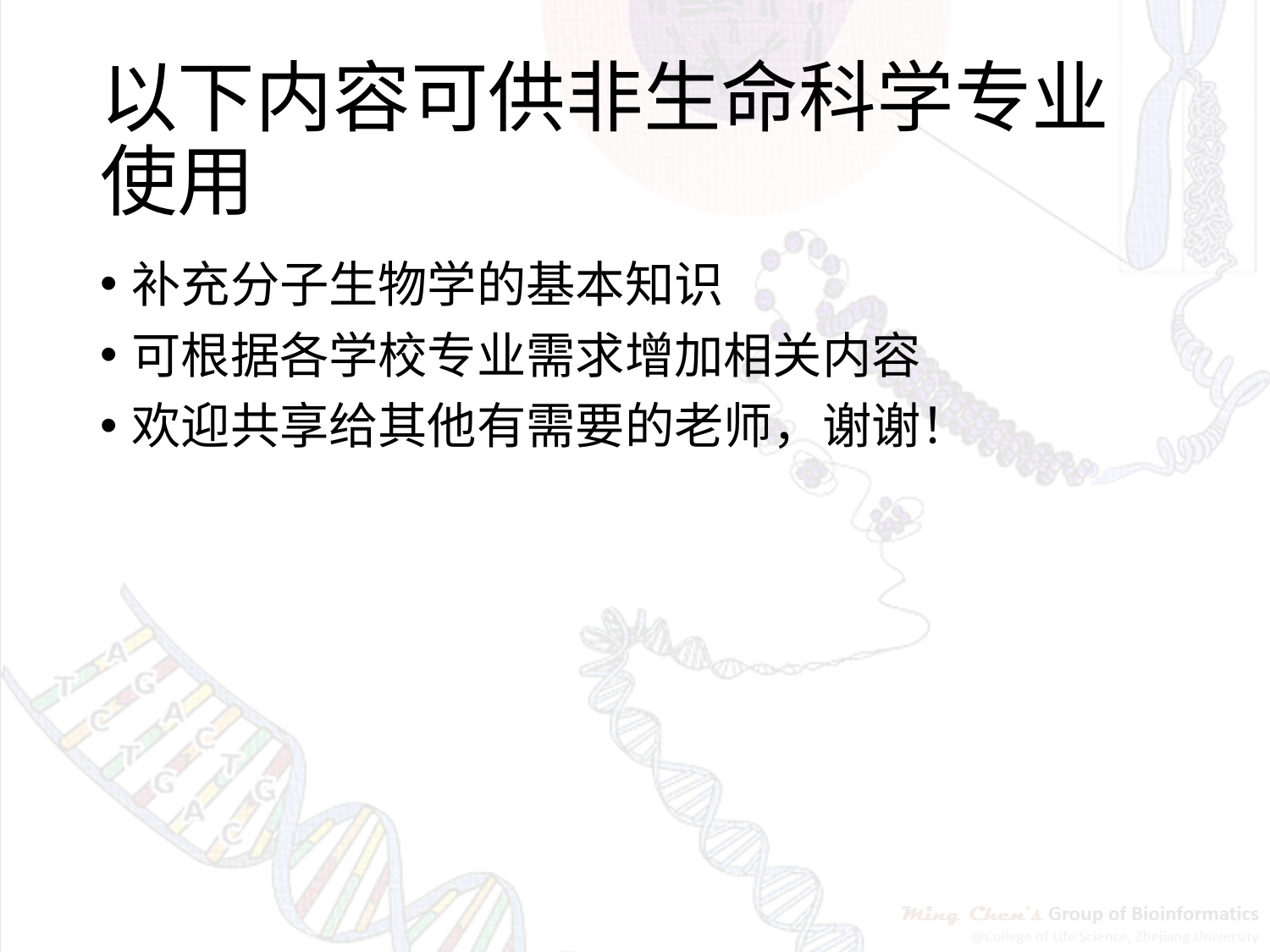

# 以下内容可供非生命科学专业使用
补充分子生物学的基本知识
可根据各学校专业需求增加相关内容
欢迎共享给其他有需要的老师，谢谢！